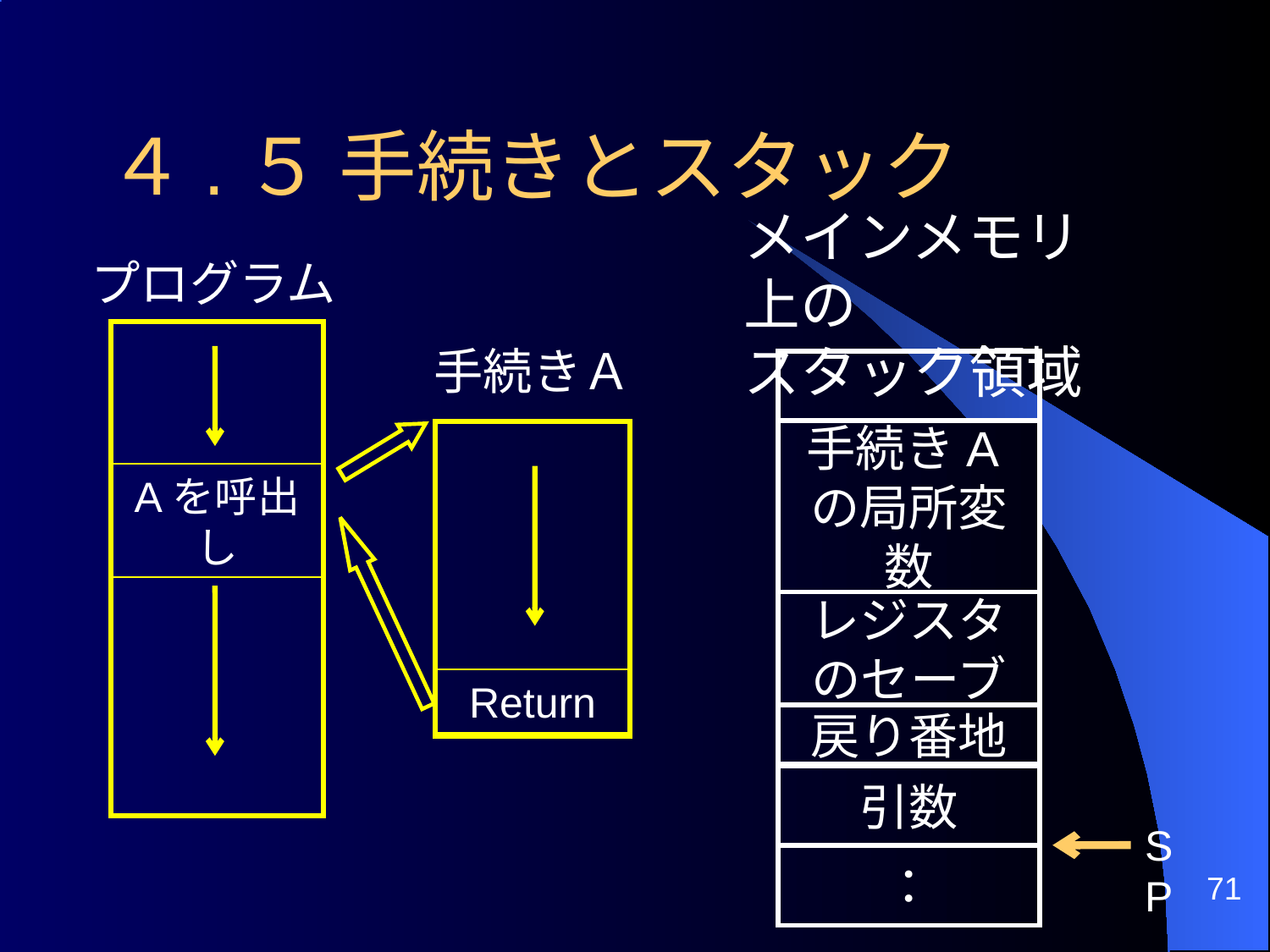

４.５ 手続きとスタック
メインメモリ上の
スタック領域
プログラム

手続きＡ

手続きAの局所変数

Aを呼出し

レジスタのセーブ

Return
戻り番地
引数
SP

：
71